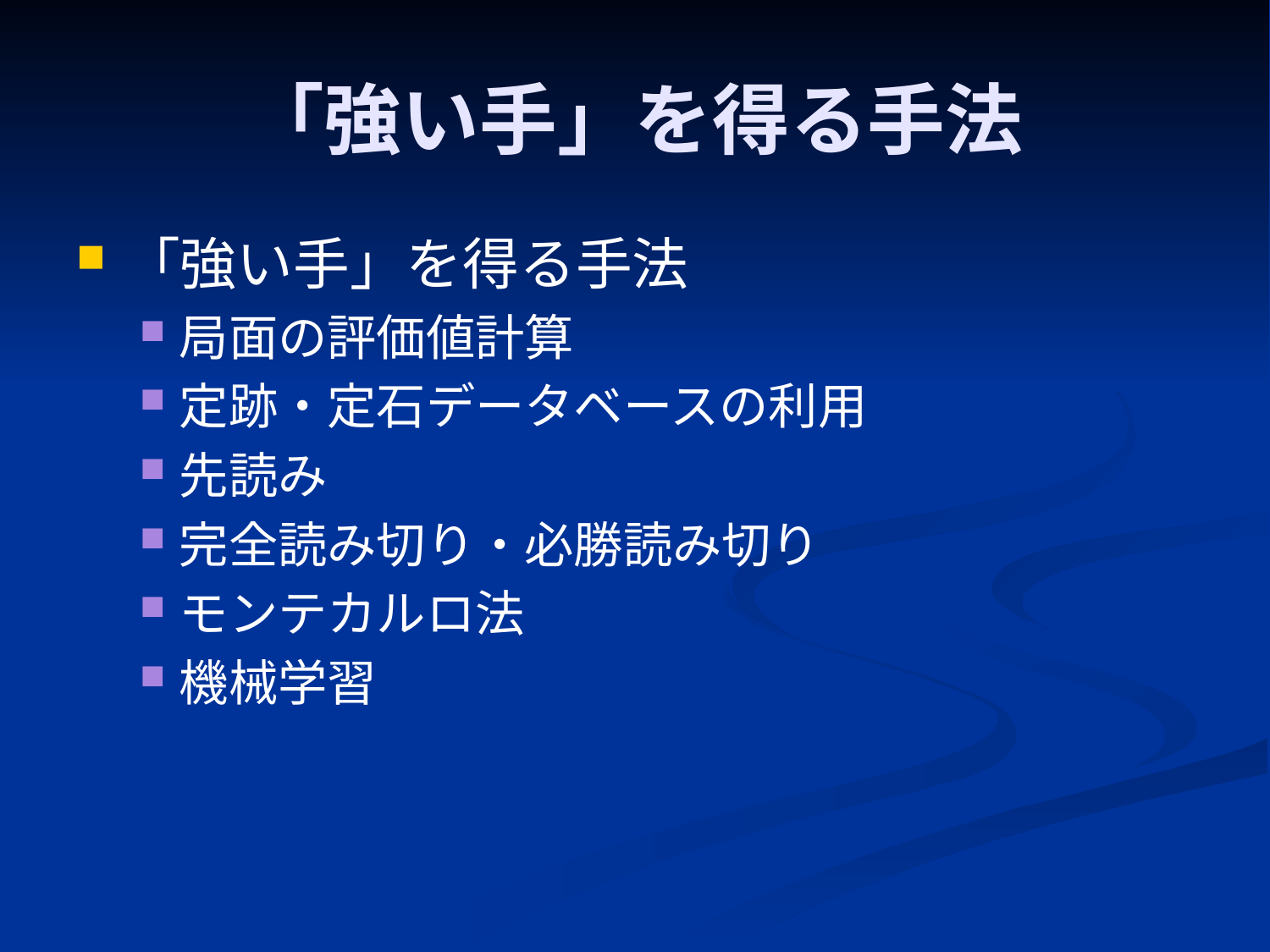

# 「強い手」を得る手法
「強い手」を得る手法
局面の評価値計算
定跡・定石データベースの利用
先読み
完全読み切り・必勝読み切り
モンテカルロ法
機械学習